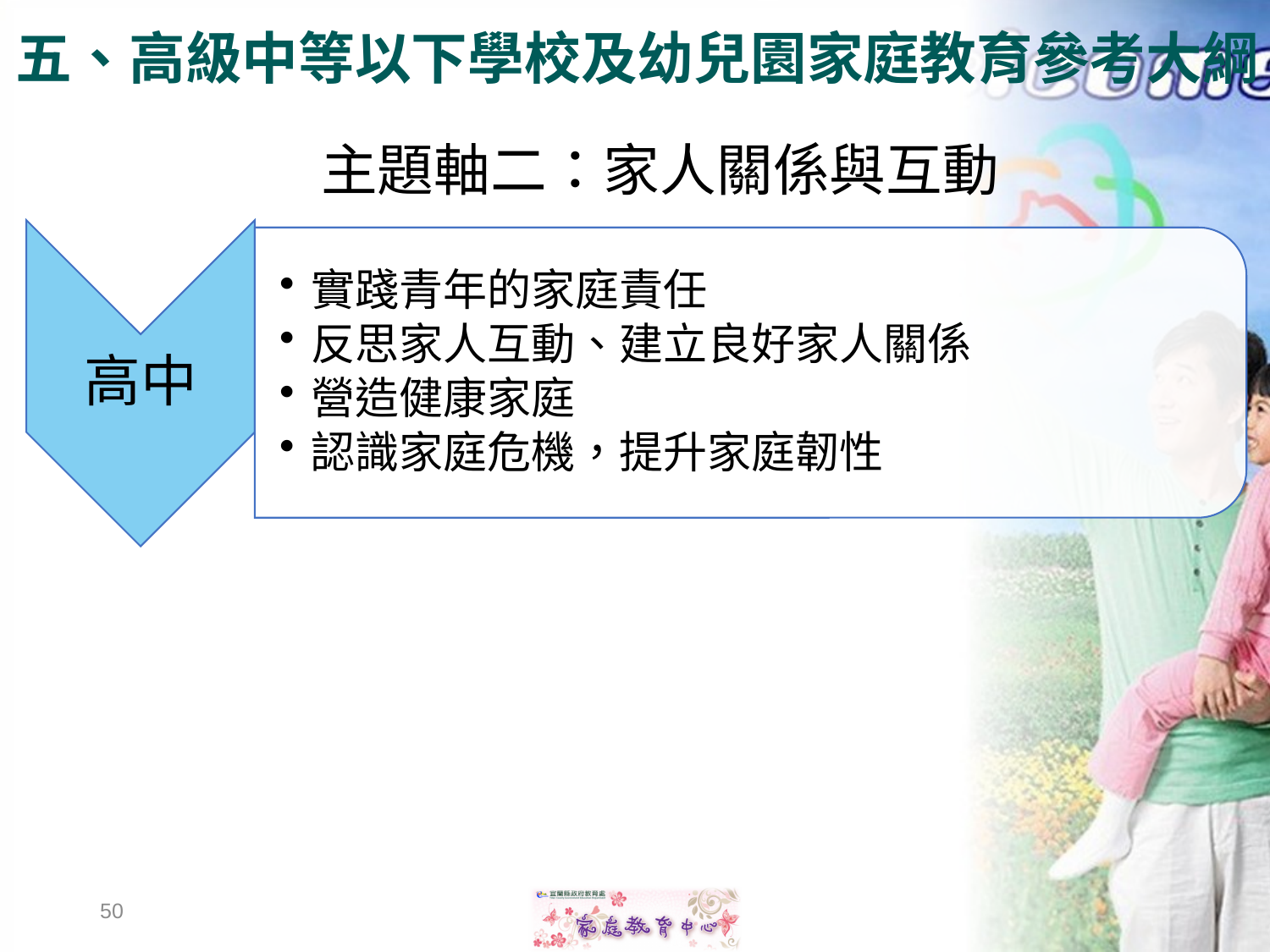

五、高級中等以下學校及幼兒園家庭教育參考大綱
主題軸二：家人關係與互動
高中
實踐青年的家庭責任
反思家人互動、建立良好家人關係
營造健康家庭
認識家庭危機，提升家庭韌性
50